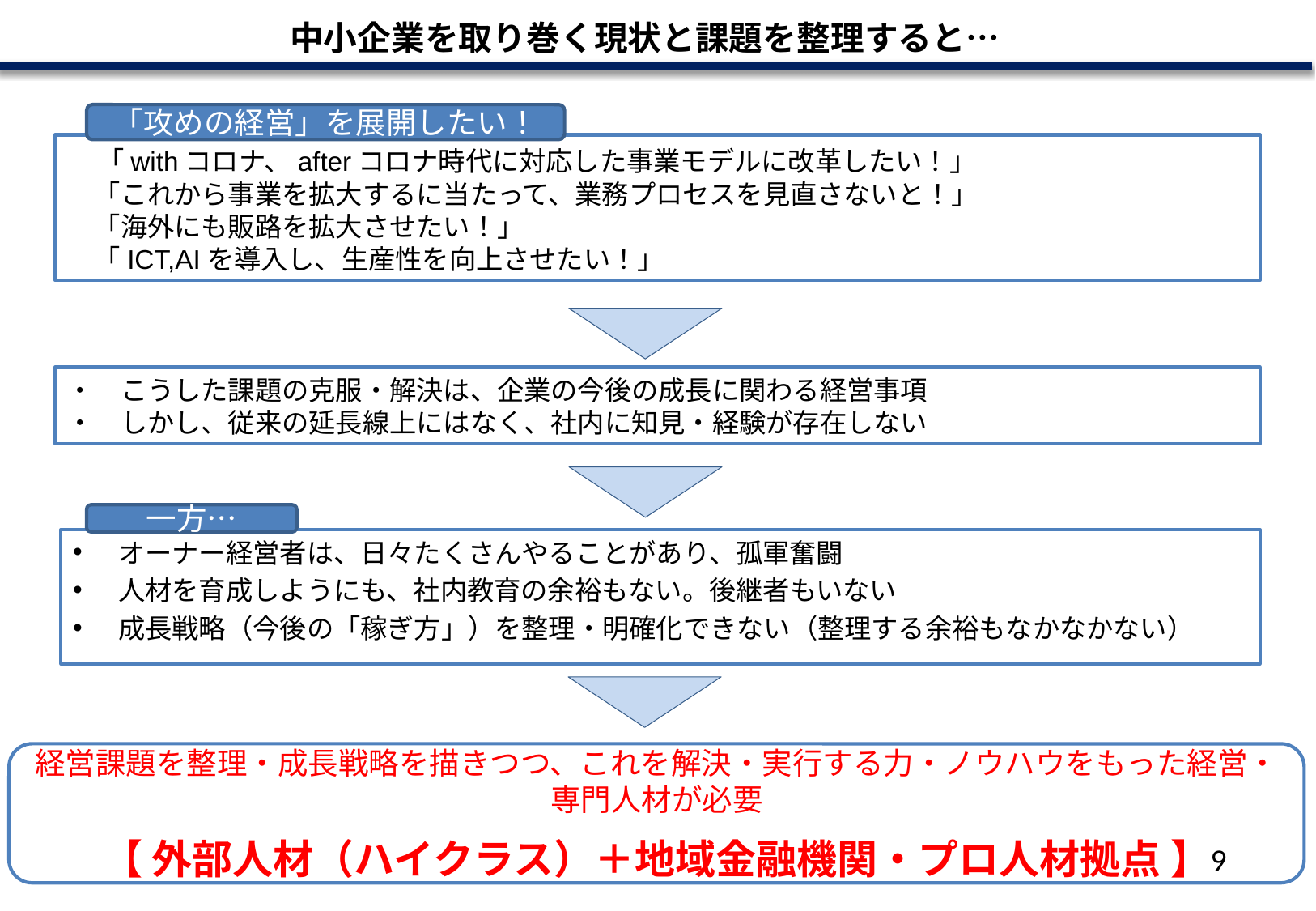

中小企業を取り巻く現状と課題を整理すると…
「攻めの経営」を展開したい！
　「withコロナ、afterコロナ時代に対応した事業モデルに改革したい！」
　「これから事業を拡大するに当たって、業務プロセスを見直さないと！」
　「海外にも販路を拡大させたい！」
　「ICT,AIを導入し、生産性を向上させたい！」

・　こうした課題の克服・解決は、企業の今後の成長に関わる経営事項
・　しかし、従来の延長線上にはなく、社内に知見・経験が存在しない

一方…
オーナー経営者は、日々たくさんやることがあり、孤軍奮闘
人材を育成しようにも、社内教育の余裕もない。後継者もいない
成長戦略（今後の「稼ぎ方」）を整理・明確化できない（整理する余裕もなかなかない）

経営課題を整理・成長戦略を描きつつ、これを解決・実行する力・ノウハウをもった経営・専門人材が必要

【 外部人材（ハイクラス）＋地域金融機関・プロ人材拠点 】
9